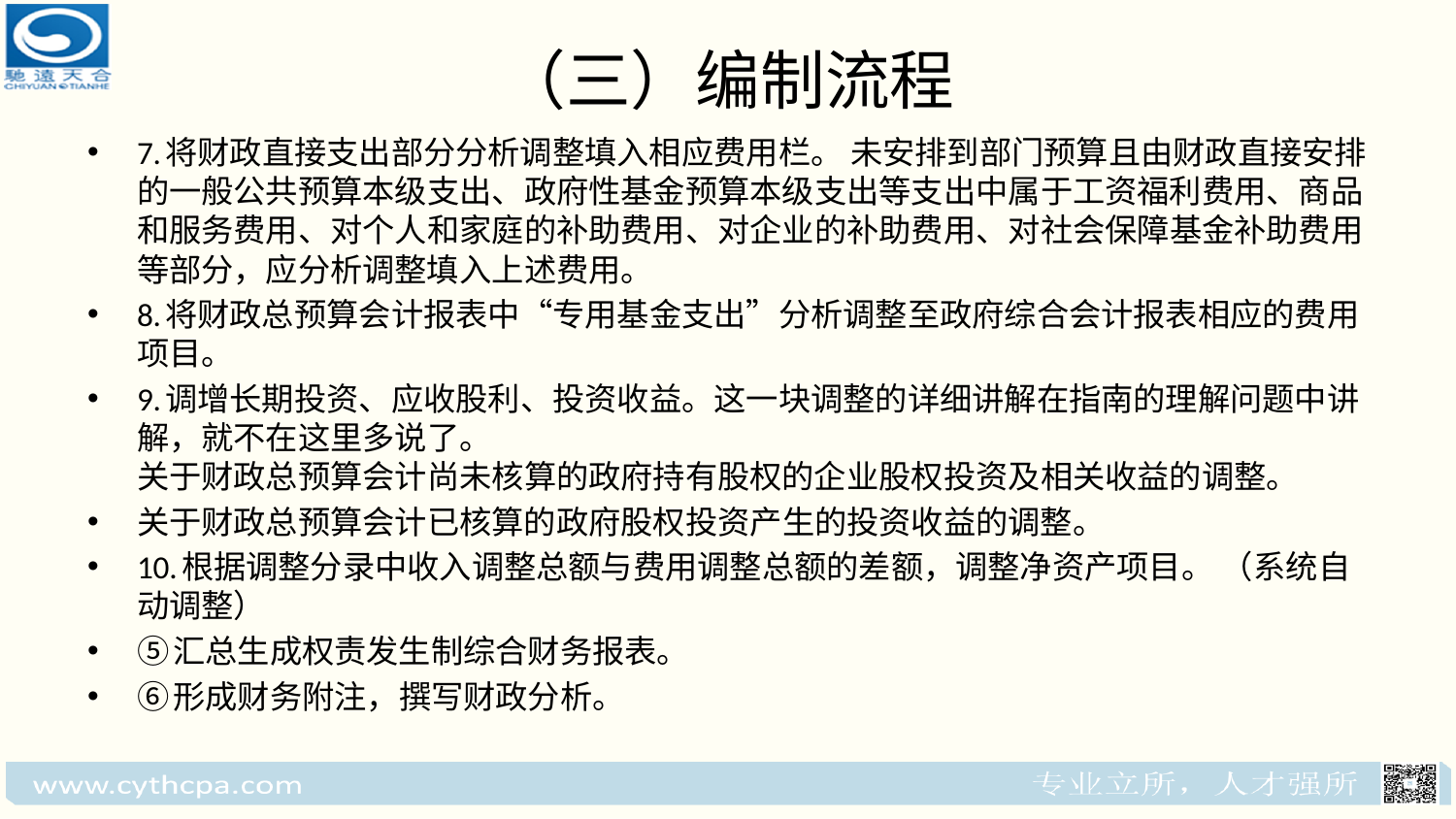

# （三）编制流程
7.将财政直接支出部分分析调整填入相应费用栏。 未安排到部门预算且由财政直接安排的一般公共预算本级支出、政府性基金预算本级支出等支出中属于工资福利费用、商品和服务费用、对个人和家庭的补助费用、对企业的补助费用、对社会保障基金补助费用等部分，应分析调整填入上述费用。
8.将财政总预算会计报表中“专用基金支出”分析调整至政府综合会计报表相应的费用项目。
9.调增长期投资、应收股利、投资收益。这一块调整的详细讲解在指南的理解问题中讲解，就不在这里多说了。
关于财政总预算会计尚未核算的政府持有股权的企业股权投资及相关收益的调整。
关于财政总预算会计已核算的政府股权投资产生的投资收益的调整。
10.根据调整分录中收入调整总额与费用调整总额的差额，调整净资产项目。 （系统自动调整）
⑤汇总生成权责发生制综合财务报表。
⑥形成财务附注，撰写财政分析。